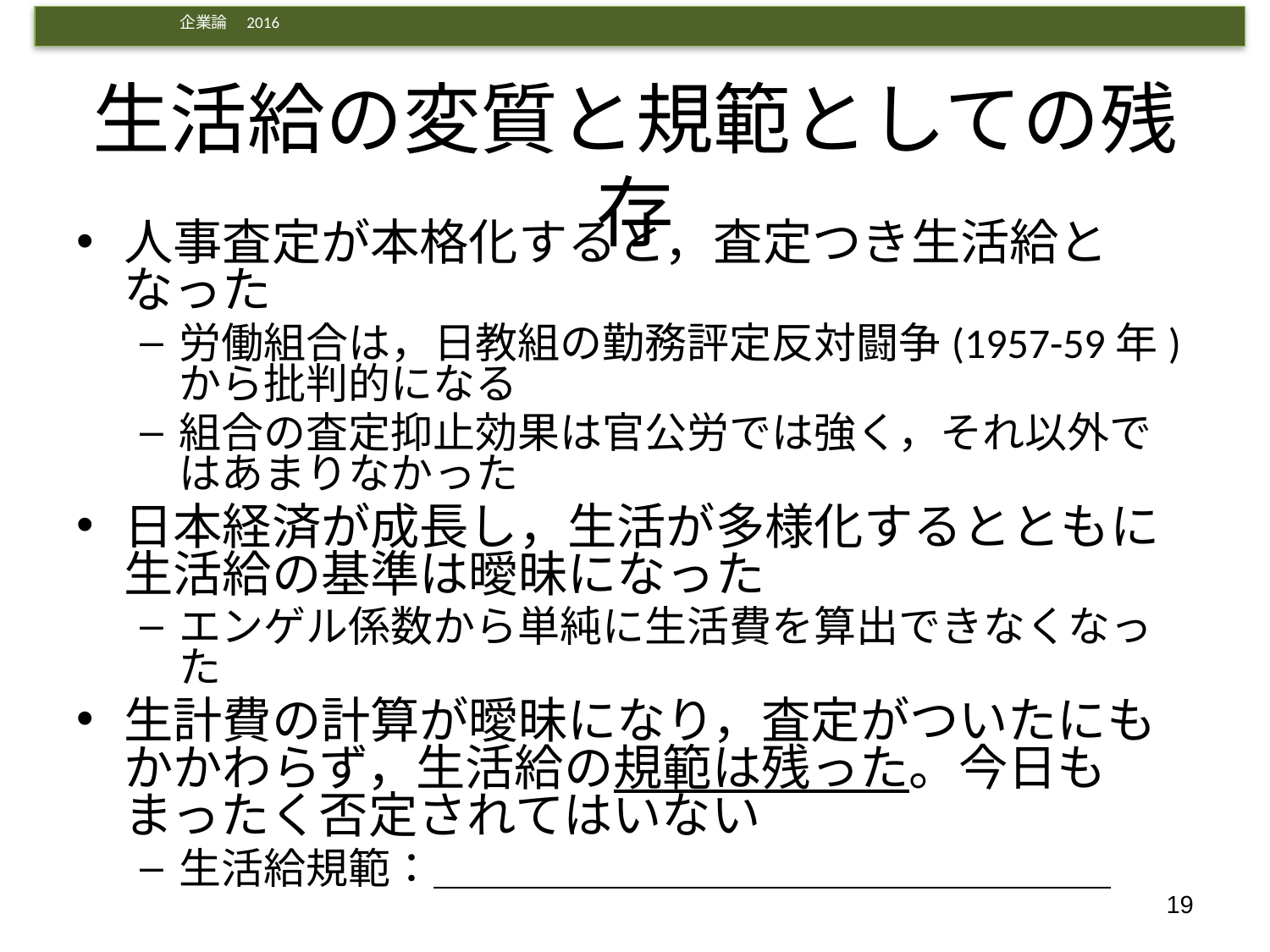

# 生活給の変質と規範としての残存
人事査定が本格化すると，査定つき生活給となった
労働組合は，日教組の勤務評定反対闘争(1957-59年)から批判的になる
組合の査定抑止効果は官公労では強く，それ以外ではあまりなかった
日本経済が成長し，生活が多様化するとともに生活給の基準は曖昧になった
エンゲル係数から単純に生活費を算出できなくなった
生計費の計算が曖昧になり，査定がついたにもかかわらず，生活給の規範は残った。今日もまったく否定されてはいない
生活給規範：＿＿＿＿＿＿＿＿＿＿＿＿＿＿＿＿
19